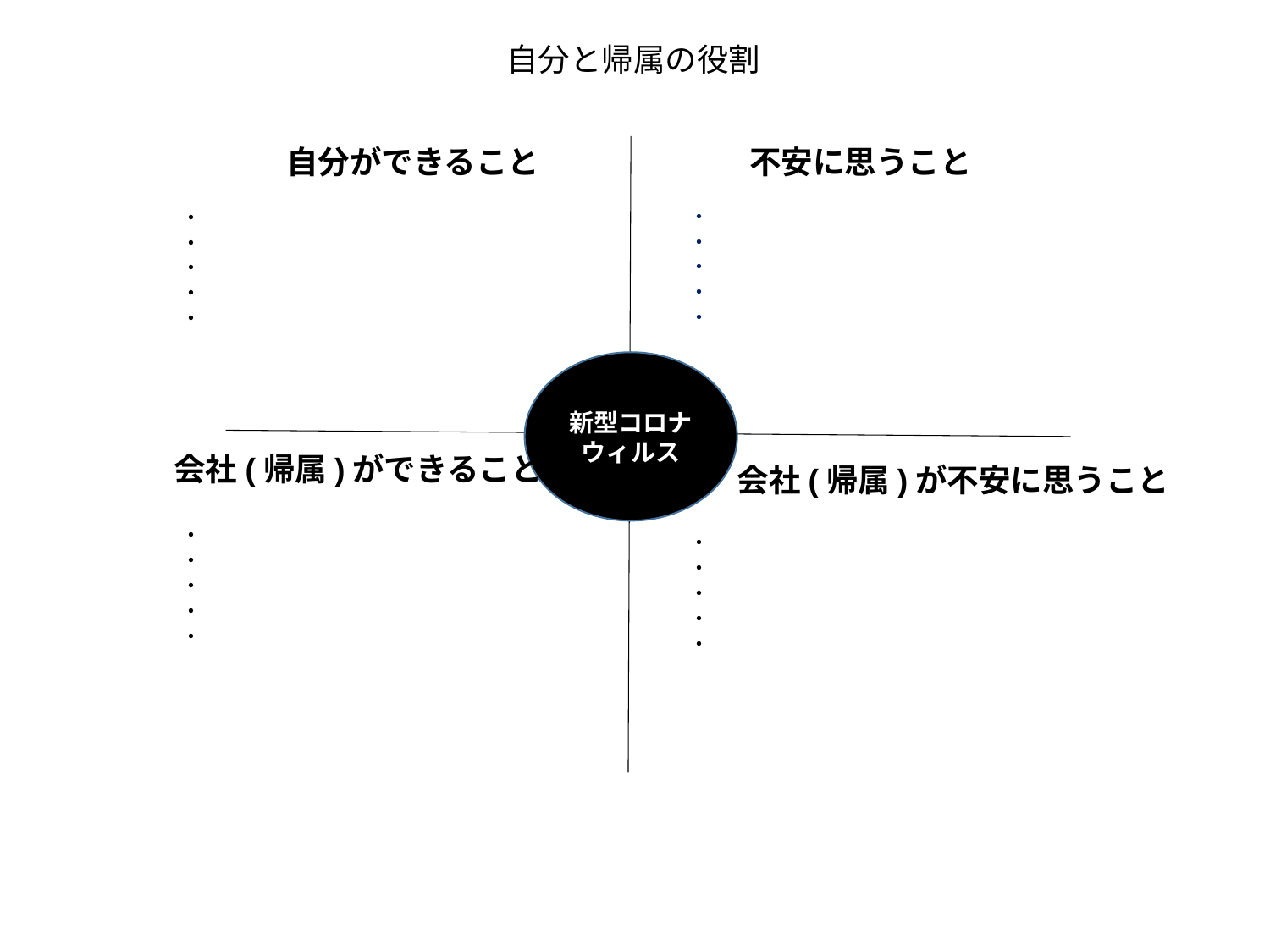

自分と帰属の役割
自分ができること
不安に思うこと
・
・
・
・
・
・
・
・
・
・

新型コロナウィルス
会社(帰属)ができること
会社(帰属)が不安に思うこと
・
・
・
・
・

・
・
・
・
・